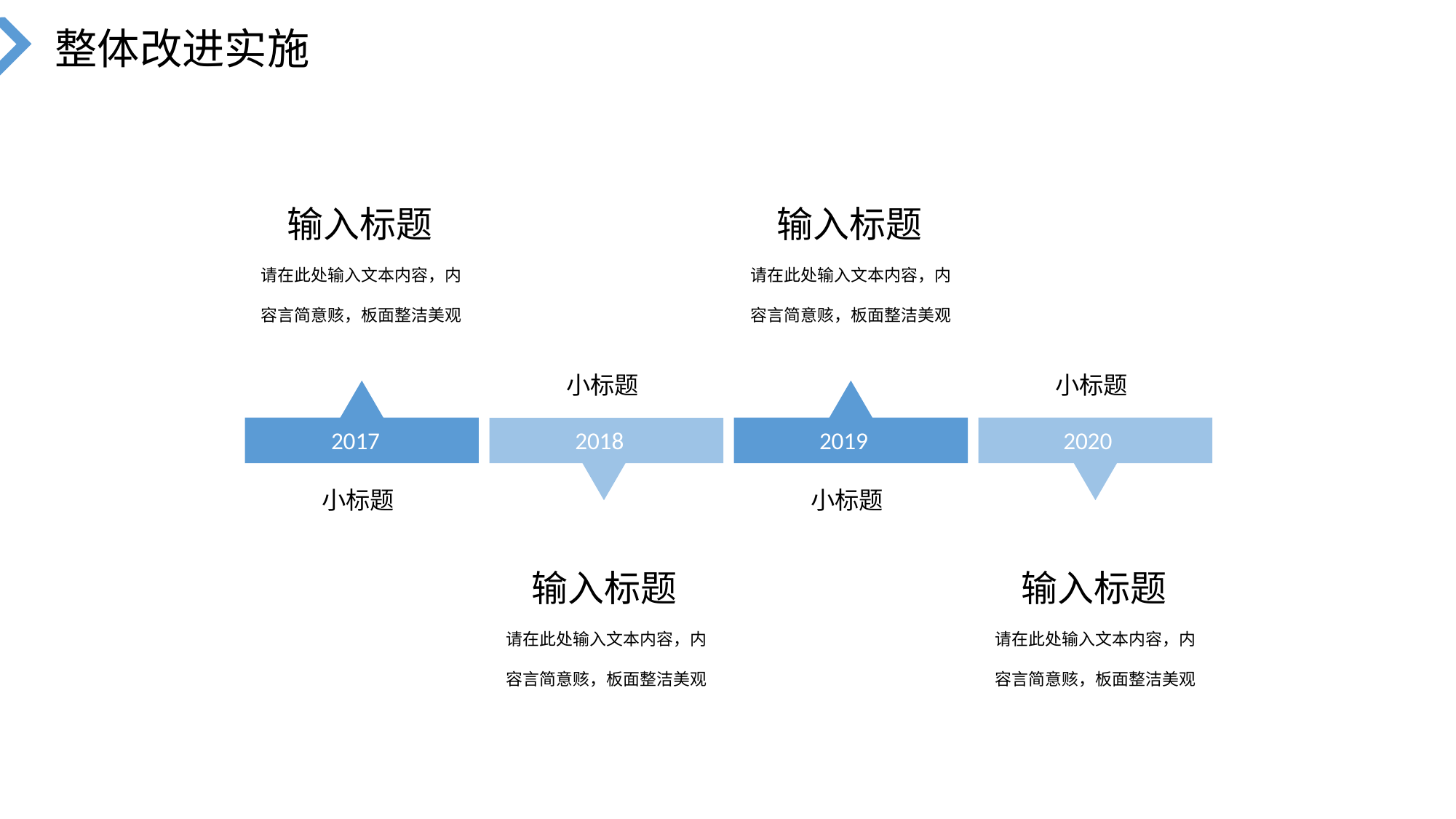

整体改进实施
输入标题
请在此处输入文本内容，内容言简意赅，板面整洁美观
输入标题
请在此处输入文本内容，内容言简意赅，板面整洁美观
小标题
小标题

2017
2018
2020
2019
小标题
小标题
输入标题
请在此处输入文本内容，内容言简意赅，板面整洁美观
输入标题
请在此处输入文本内容，内容言简意赅，板面整洁美观